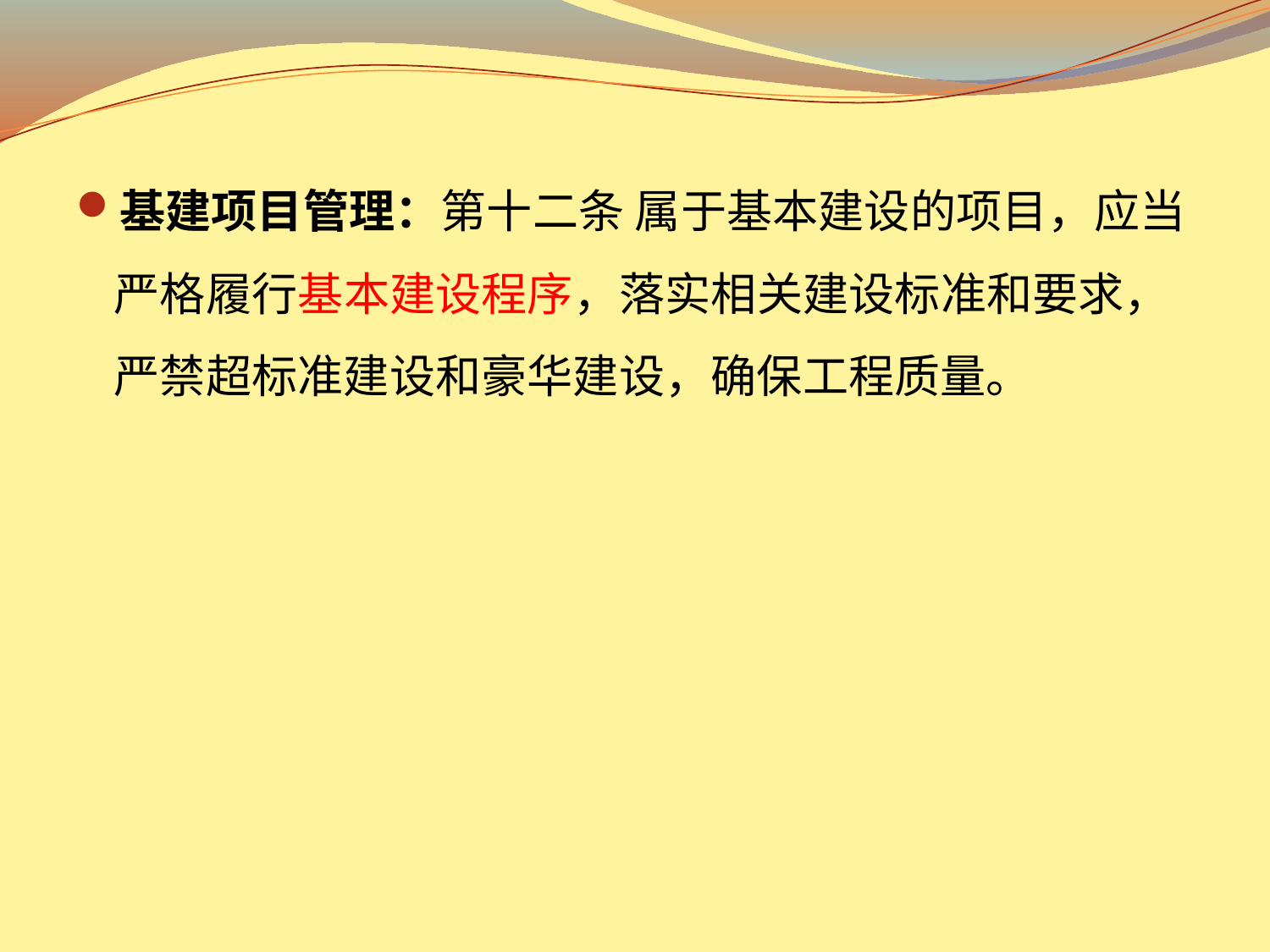

#
基建项目管理：第十二条 属于基本建设的项目，应当严格履行基本建设程序，落实相关建设标准和要求，严禁超标准建设和豪华建设，确保工程质量。